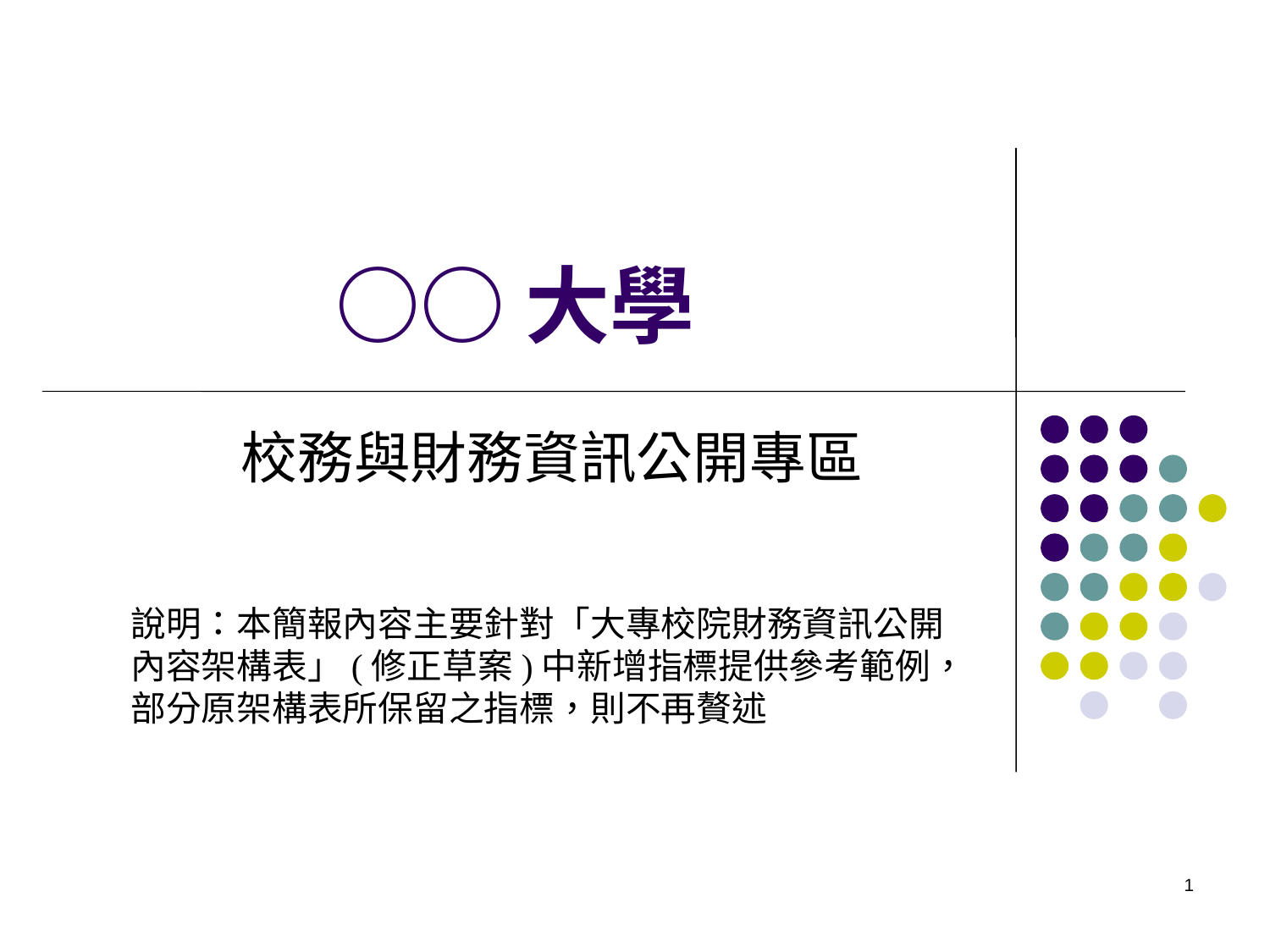

# ○○大學
校務與財務資訊公開專區

說明：本簡報內容主要針對「大專校院財務資訊公開內容架構表」(修正草案)中新增指標提供參考範例，部分原架構表所保留之指標，則不再贅述
1